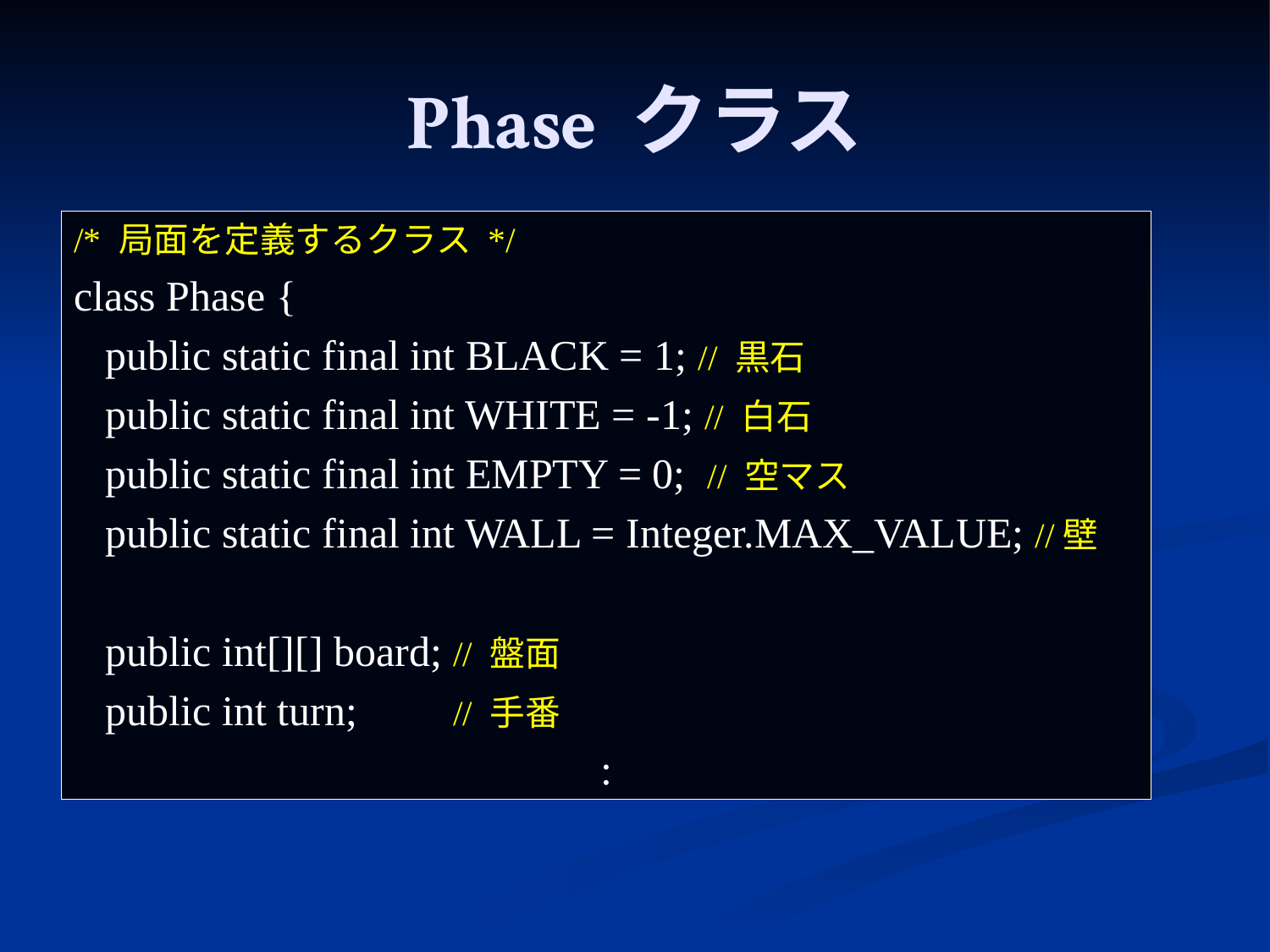

# Phase クラス
/* 局面を定義するクラス */
class Phase {
   public static final int BLACK = 1; // 黒石
   public static final int WHITE = -1; // 白石
   public static final int EMPTY = 0;  // 空マス
   public static final int WALL = Integer.MAX_VALUE; //壁

   public int[][] board; // 盤面
   public int turn;         // 手番
: